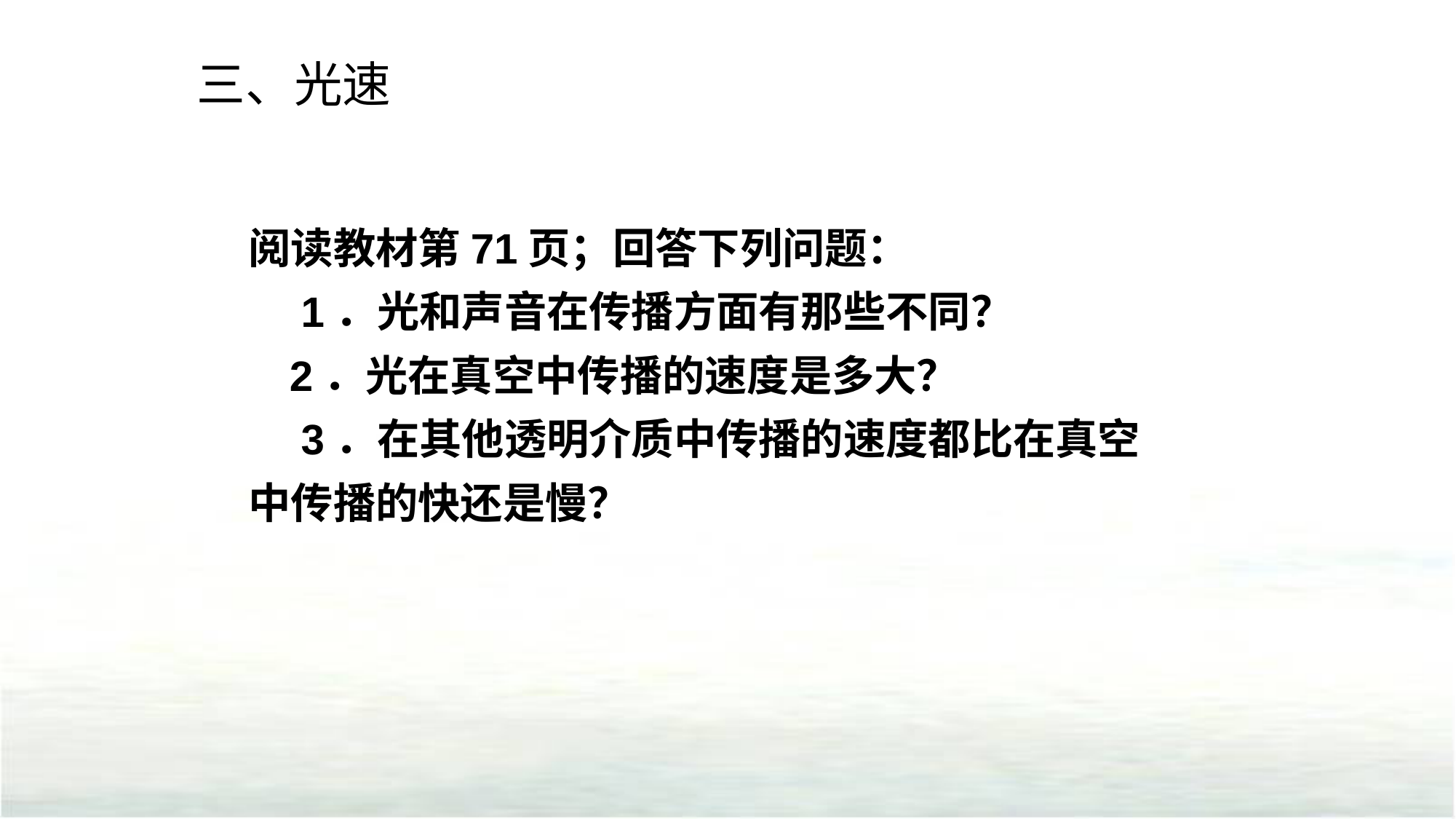

三、光速
阅读教材第71页；回答下列问题：
　1．光和声音在传播方面有那些不同？　　    2．光在真空中传播的速度是多大？
　3．在其他透明介质中传播的速度都比在真空
中传播的快还是慢？